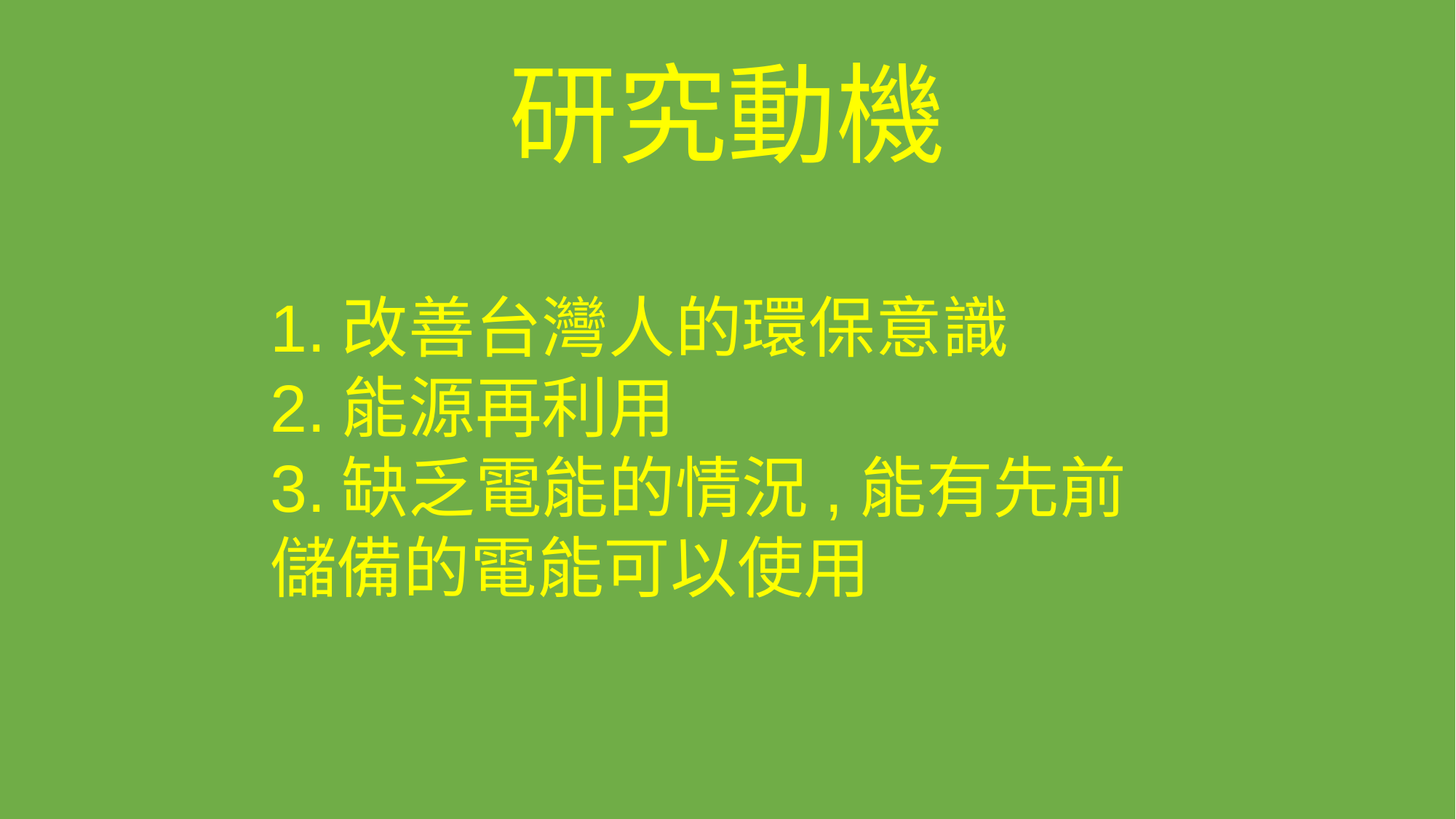

# 研究動機
1.改善台灣人的環保意識
2.能源再利用
3.缺乏電能的情況,能有先前儲備的電能可以使用